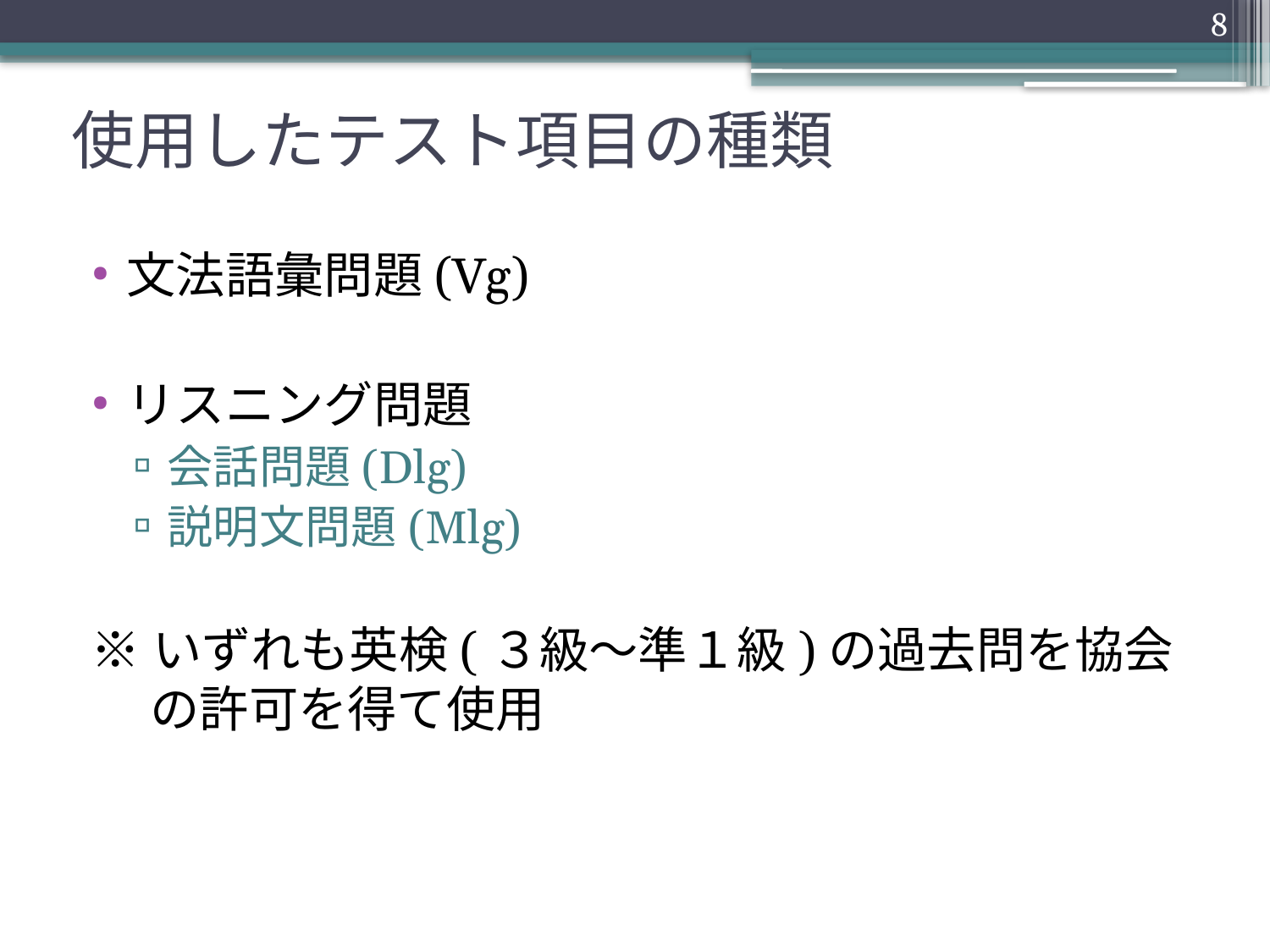

8
# 使用したテスト項目の種類
文法語彙問題(Vg)

リスニング問題
会話問題(Dlg)
説明文問題(Mlg)

※いずれも英検(３級～準１級)の過去問を協会の許可を得て使用